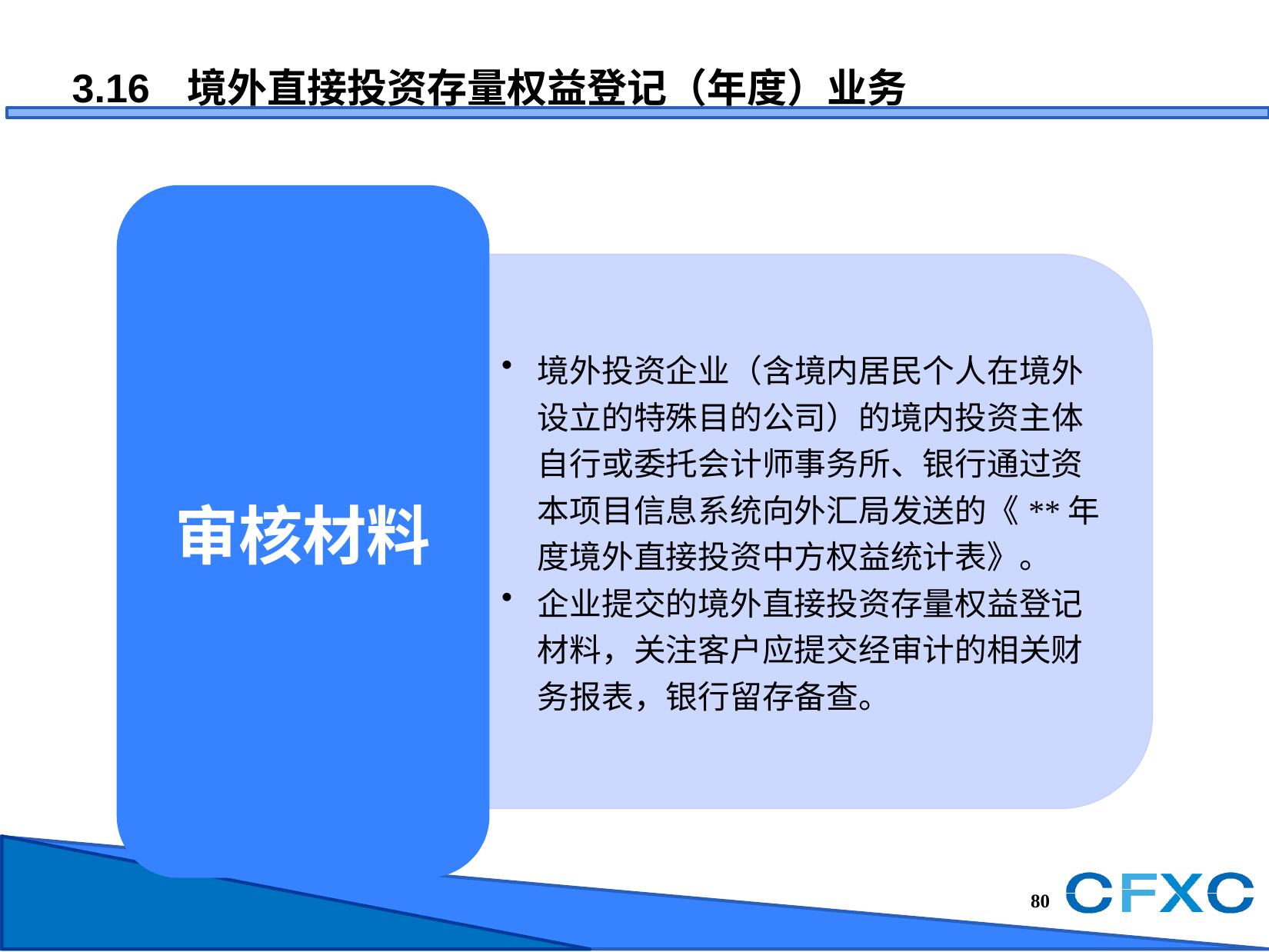

3.16	境外直接投资存量权益登记（年度）业务
审核材料
境外投资企业（含境内居民个人在境外设立的特殊目的公司）的境内投资主体自行或委托会计师事务所、银行通过资本项目信息系统向外汇局发送的《**年度境外直接投资中方权益统计表》。
企业提交的境外直接投资存量权益登记材料，关注客户应提交经审计的相关财务报表，银行留存备查。
80